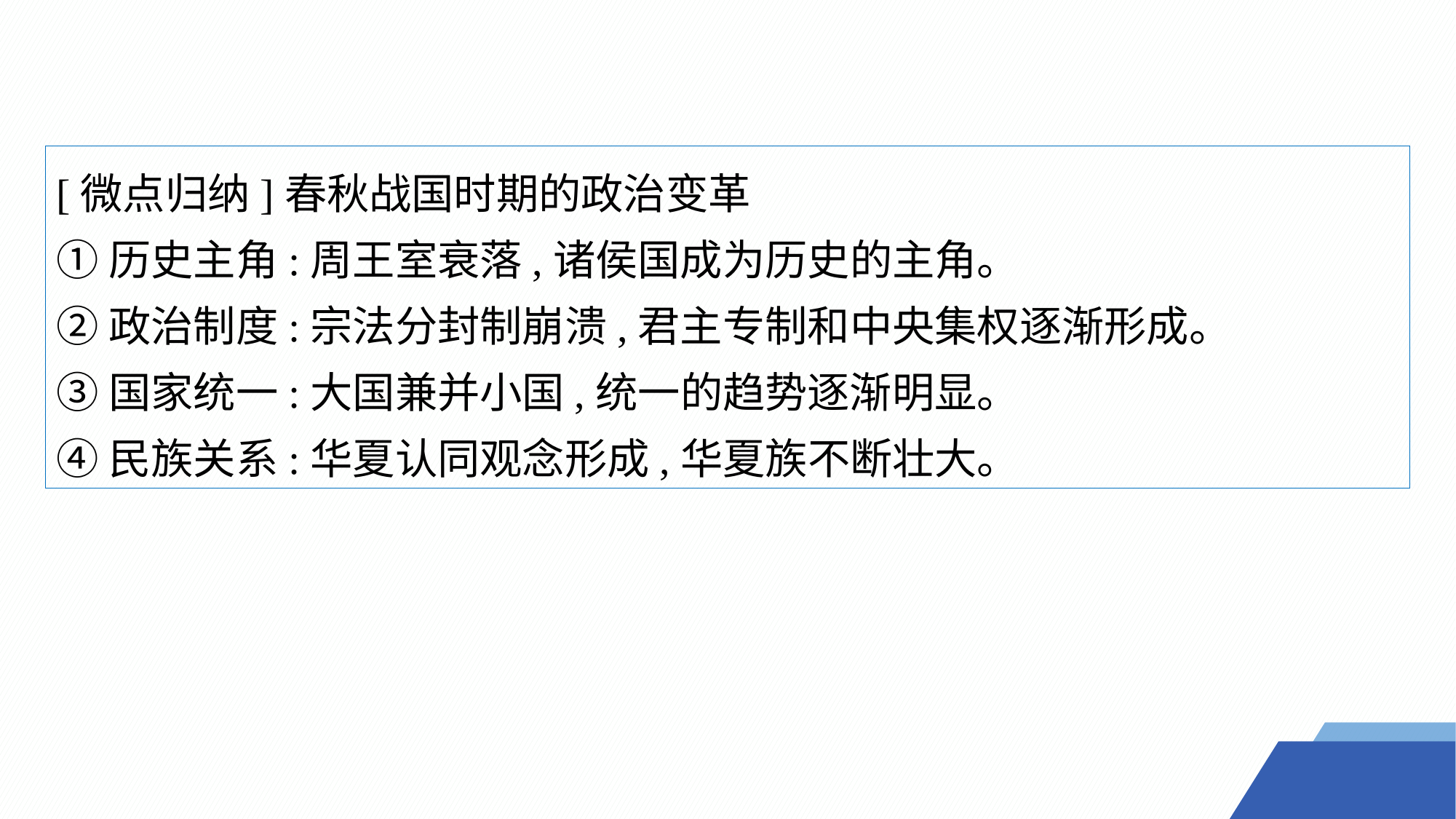

[微点归纳]春秋战国时期的政治变革
①历史主角:周王室衰落,诸侯国成为历史的主角。
②政治制度:宗法分封制崩溃,君主专制和中央集权逐渐形成。
③国家统一:大国兼并小国,统一的趋势逐渐明显。
④民族关系:华夏认同观念形成,华夏族不断壮大。